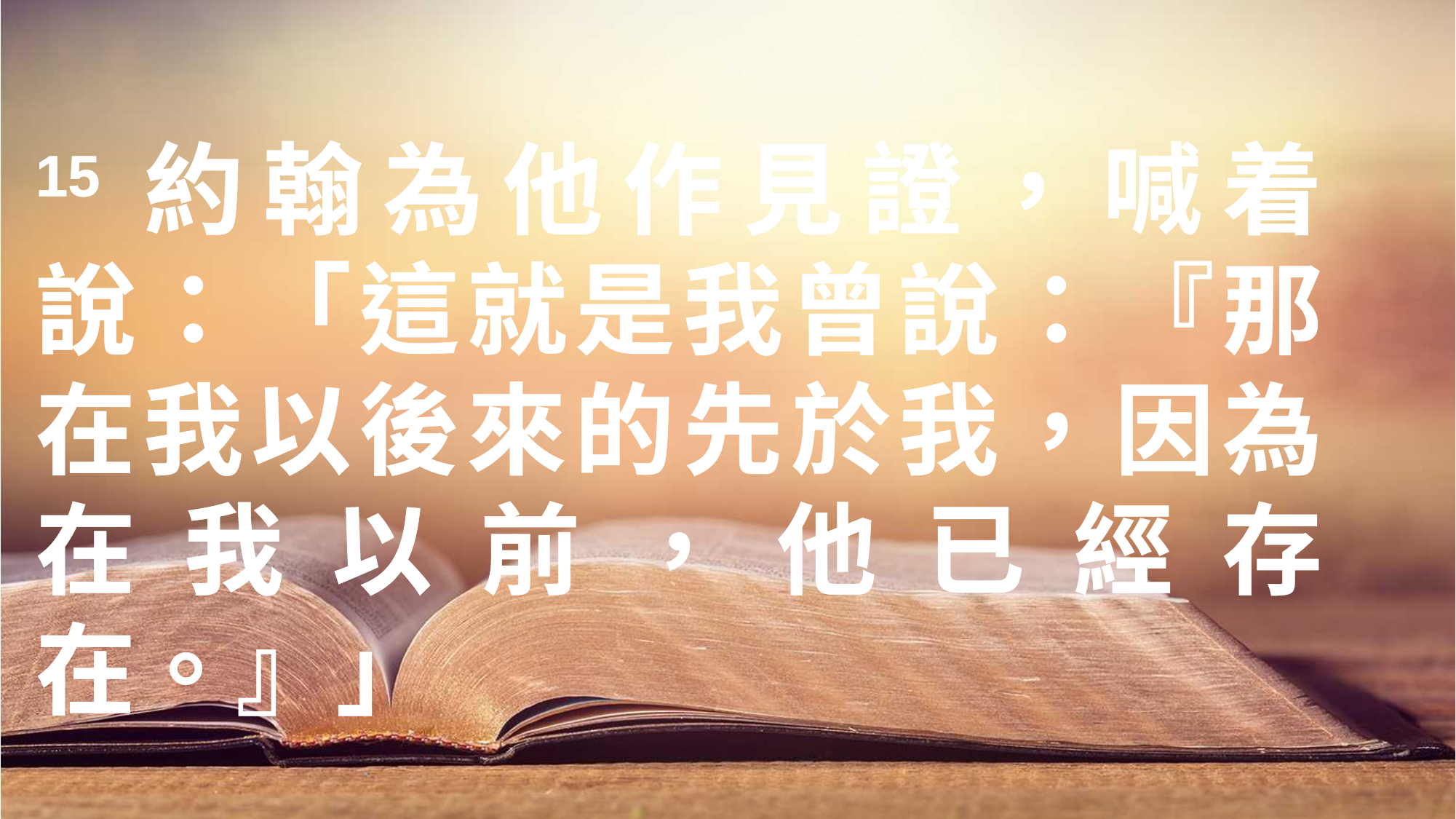

15約翰為他作見證，喊着說：「這就是我曾說：『那在我以後來的先於我，因為在我以前，他已經存在。』」